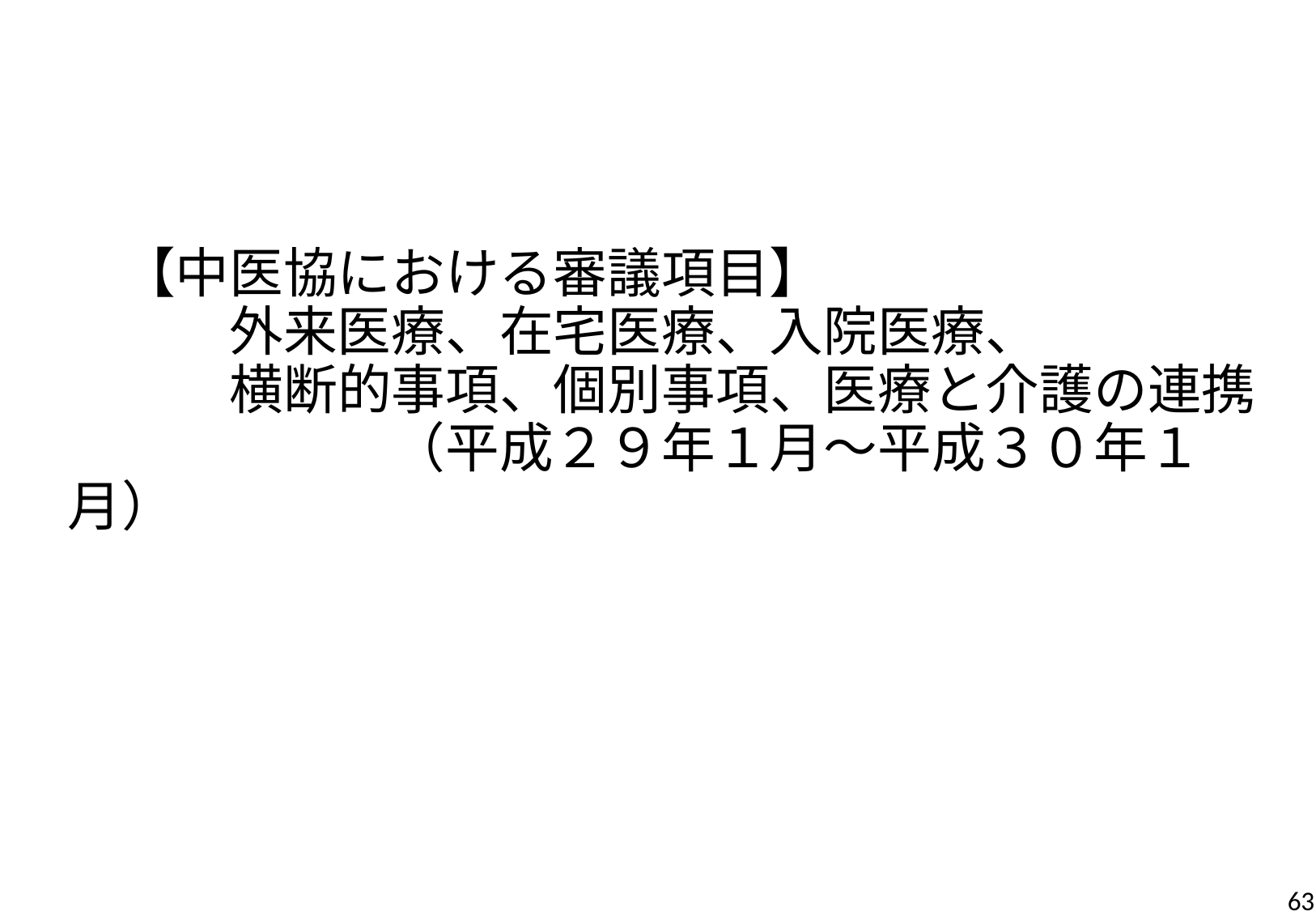

# 【中医協における審議項目】 　　　外来医療、在宅医療、入院医療、 　　　横断的事項、個別事項、医療と介護の連携 　　　　　　（平成２９年１月～平成３０年１月）
63